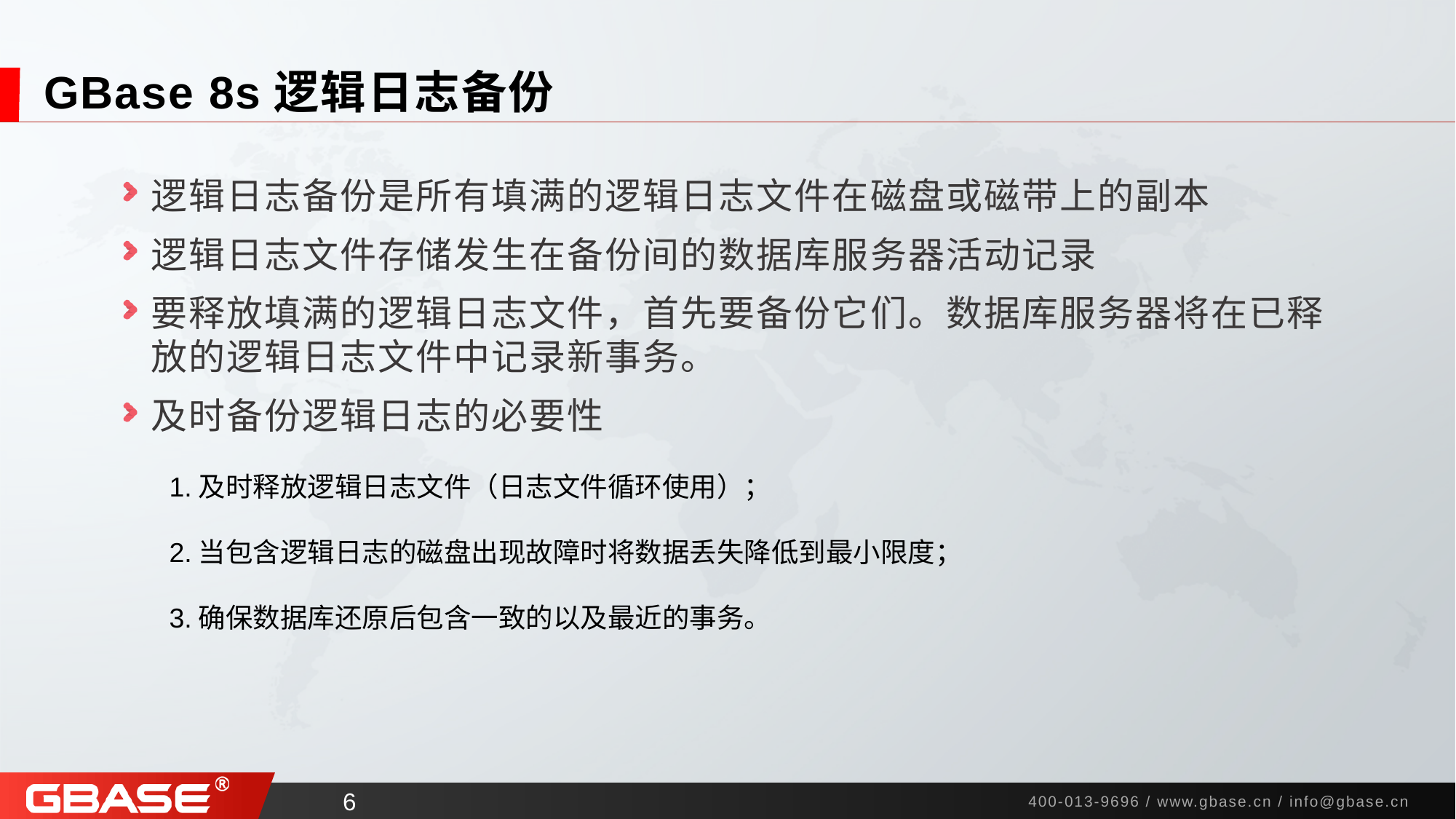

# GBase 8s逻辑日志备份
逻辑日志备份是所有填满的逻辑日志文件在磁盘或磁带上的副本
逻辑日志文件存储发生在备份间的数据库服务器活动记录
要释放填满的逻辑日志文件，首先要备份它们。数据库服务器将在已释放的逻辑日志文件中记录新事务。
及时备份逻辑日志的必要性
      1.及时释放逻辑日志文件（日志文件循环使用）；
      2.当包含逻辑日志的磁盘出现故障时将数据丢失降低到最小限度；
      3.确保数据库还原后包含一致的以及最近的事务。